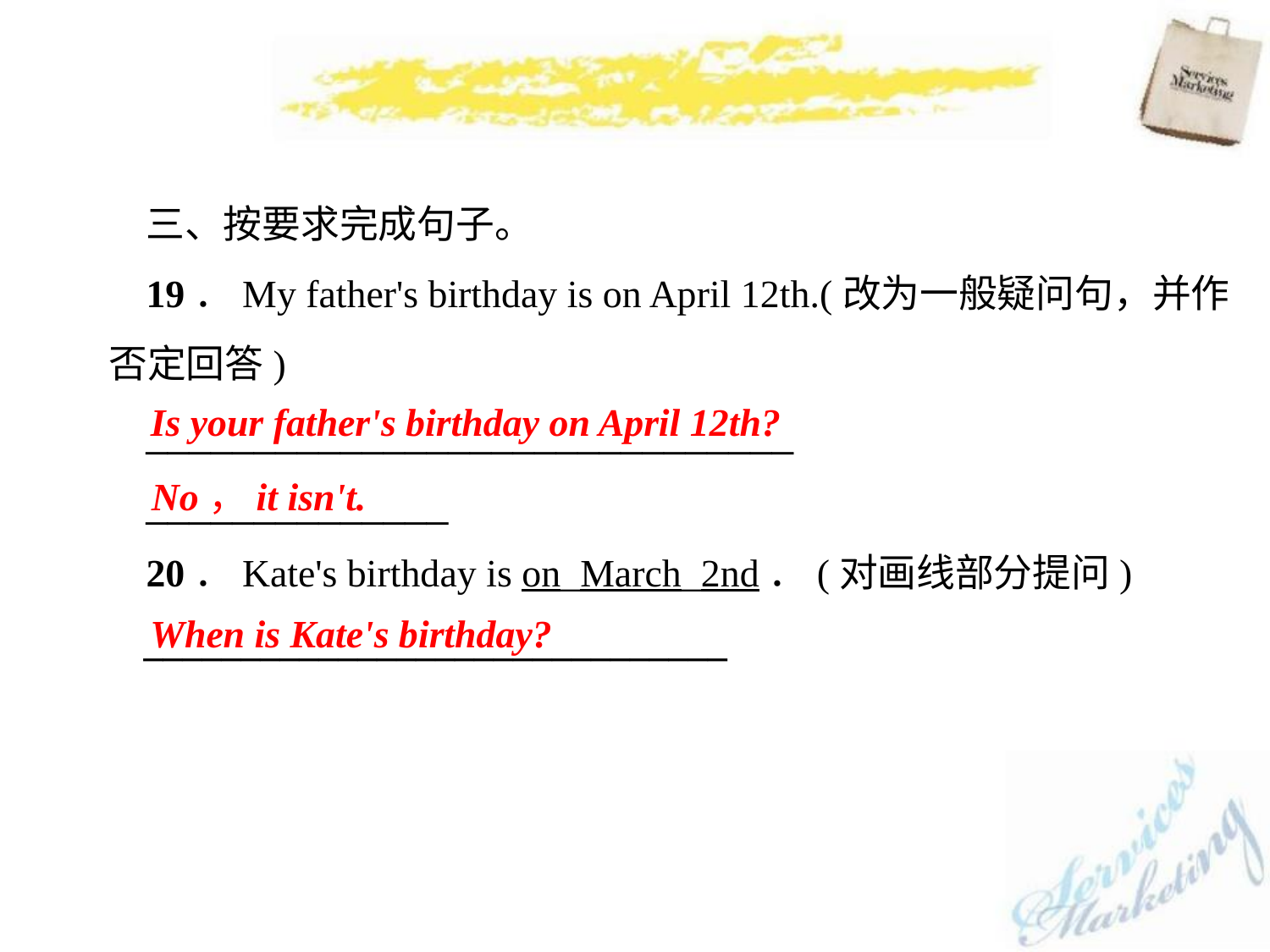

三、按要求完成句子。
19．My father's birthday is on April 12th.(改为一般疑问句，并作否定回答)
______________________________
______________
20．Kate's birthday is on_March_2nd．(对画线部分提问)
______________________________
Is your father's birthday on April 12th?
No，it isn't.
When is Kate's birthday?